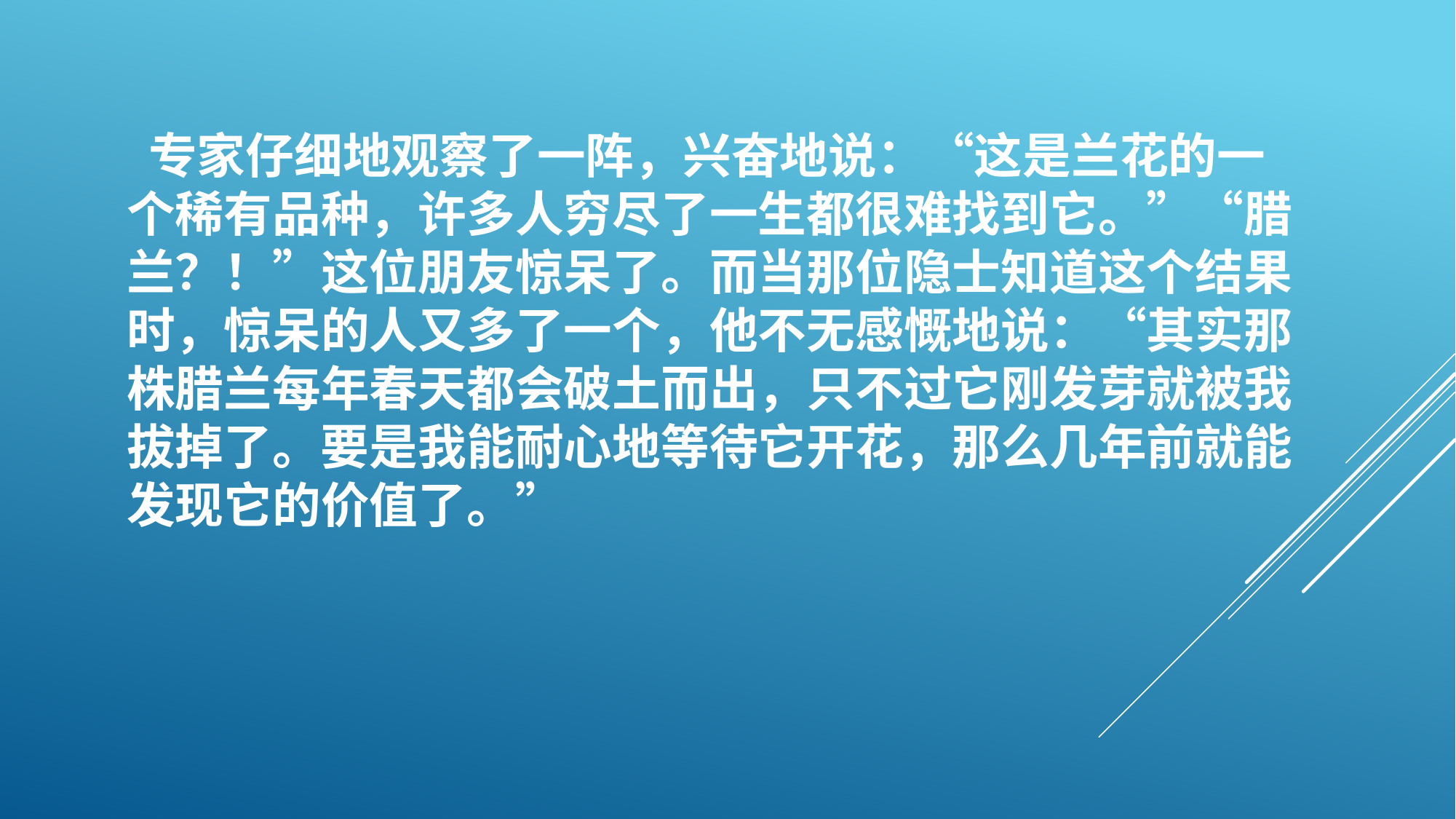

专家仔细地观察了一阵，兴奋地说：“这是兰花的一个稀有品种，许多人穷尽了一生都很难找到它。”“腊兰？！”这位朋友惊呆了。而当那位隐士知道这个结果时，惊呆的人又多了一个，他不无感慨地说：“其实那株腊兰每年春天都会破土而出，只不过它刚发芽就被我拔掉了。要是我能耐心地等待它开花，那么几年前就能发现它的价值了。”